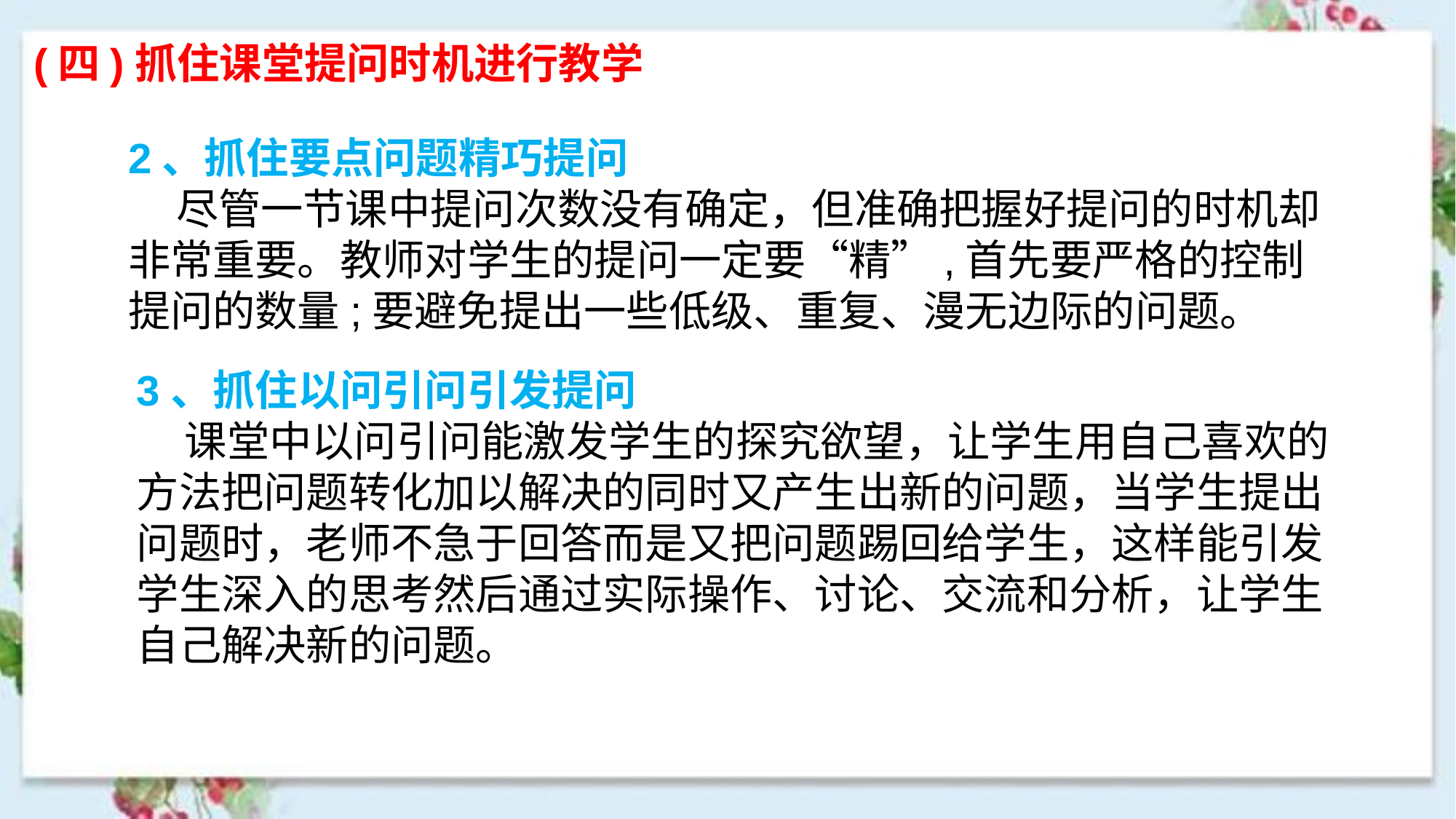

(四)抓住课堂提问时机进行教学
2、抓住要点问题精巧提问
    尽管一节课中提问次数没有确定，但准确把握好提问的时机却非常重要。教师对学生的提问一定要“精”,首先要严格的控制提问的数量;要避免提出一些低级、重复、漫无边际的问题。
3、抓住以问引问引发提问
    课堂中以问引问能激发学生的探究欲望，让学生用自己喜欢的方法把问题转化加以解决的同时又产生出新的问题，当学生提出问题时，老师不急于回答而是又把问题踢回给学生，这样能引发学生深入的思考然后通过实际操作、讨论、交流和分析，让学生自己解决新的问题。